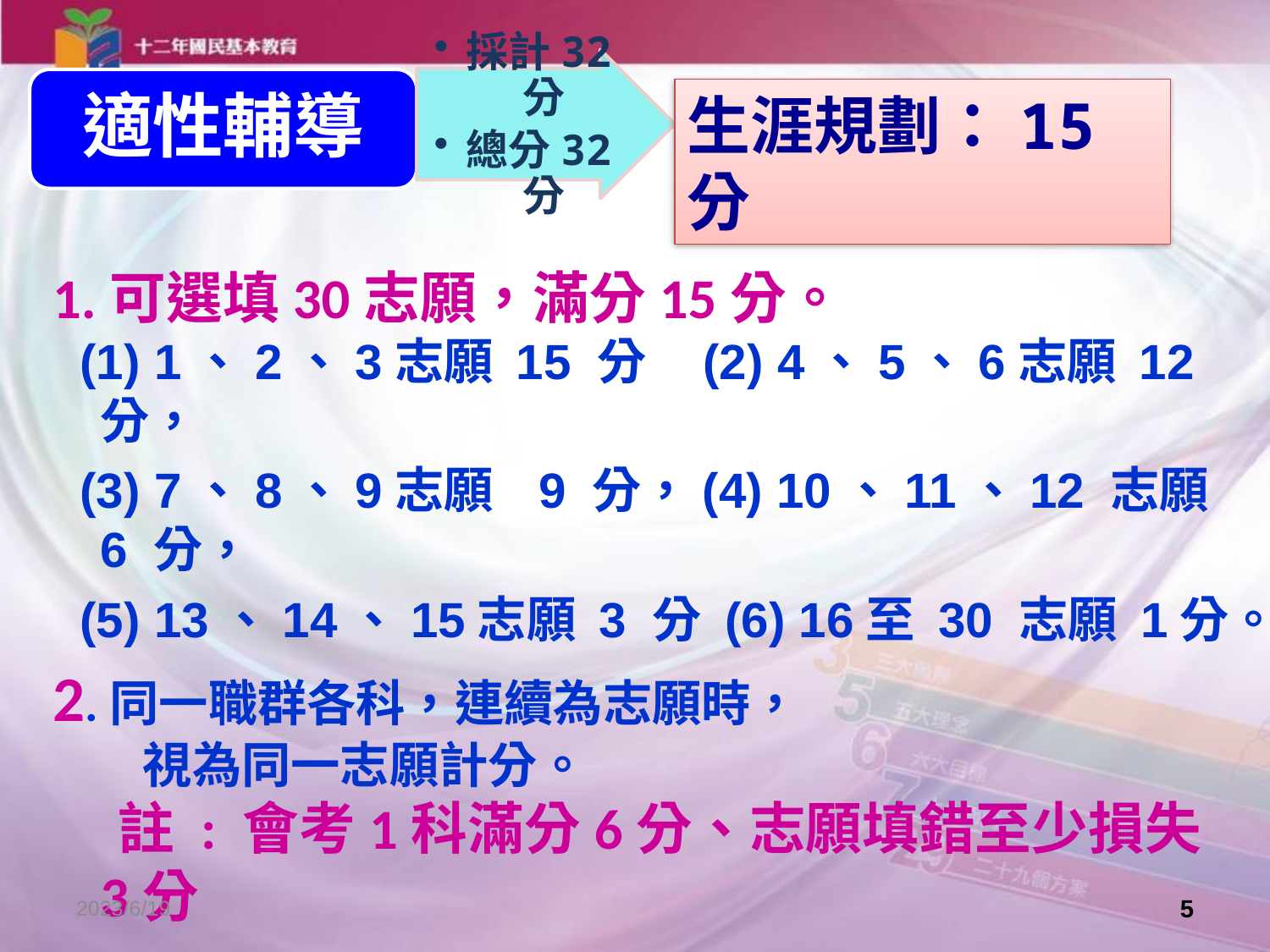

採計32分
總分32分

適性輔導
生涯規劃：15分
1.可選填30志願，滿分15分。
  (1) 1、2、3志願 15 分    (2) 4、5、6志願 12 分，
  (3) 7、8、9志願   9 分，(4) 10、11、12 志願 6 分，
  (5) 13、14、15志願 3 分 (6) 16至 30 志願 1分。
2.同一職群各科，連續為志願時，
       視為同一志願計分。
    註 : 會考1科滿分6分、志願填錯至少損失3分

2023/6/19
5
5